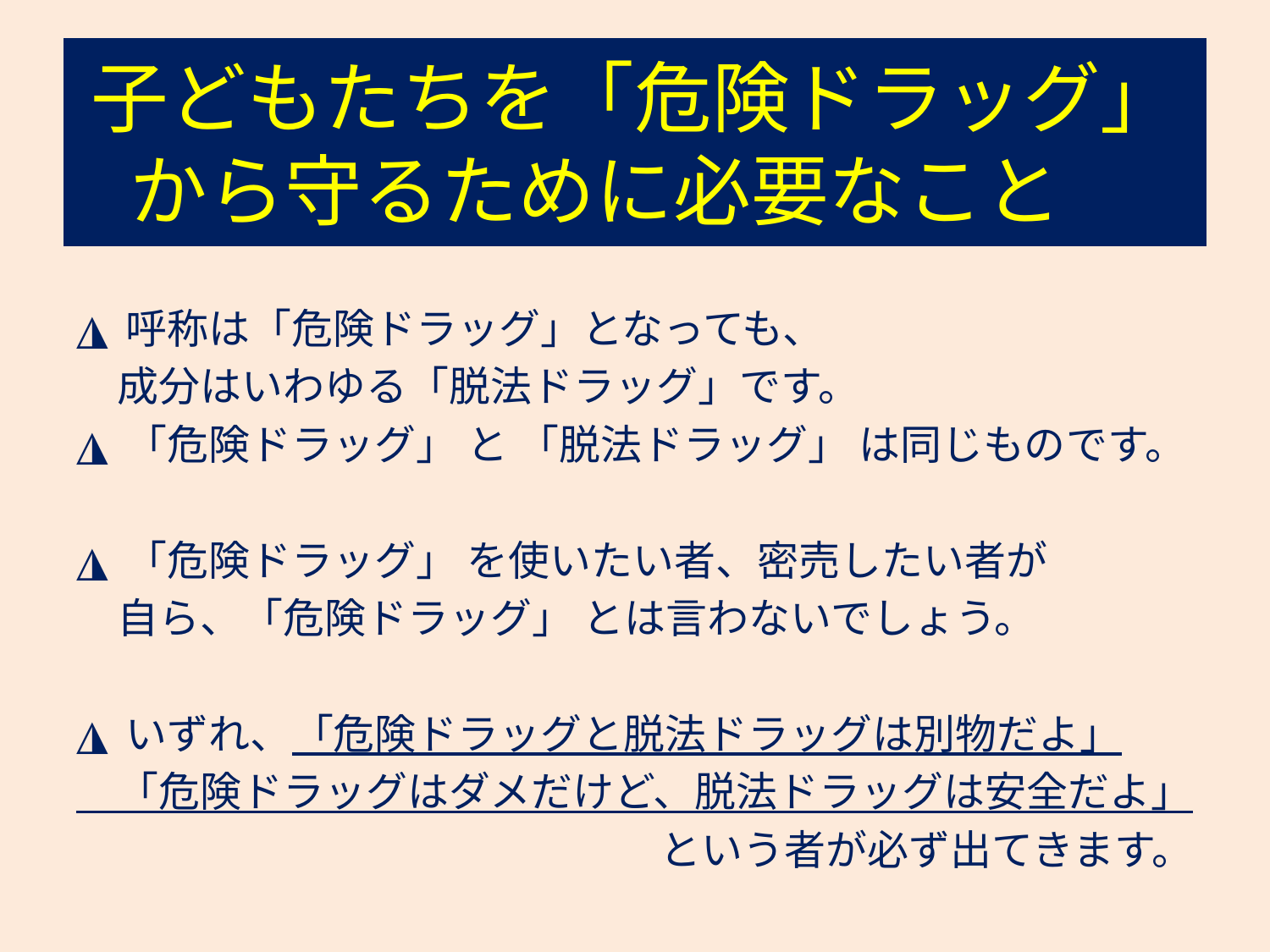

# 子どもたちを「危険ドラッグ」 から守るために必要なこと
◮ 呼称は「危険ドラッグ」となっても、
　成分はいわゆる「脱法ドラッグ」です。
◮ 「危険ドラッグ」 と 「脱法ドラッグ」 は同じものです。

◮ 「危険ドラッグ」 を使いたい者、密売したい者が
　自ら、「危険ドラッグ」 とは言わないでしょう。

◮ いずれ、「危険ドラッグと脱法ドラッグは別物だよ」
　「危険ドラッグはダメだけど、脱法ドラッグは安全だよ」
という者が必ず出てきます。